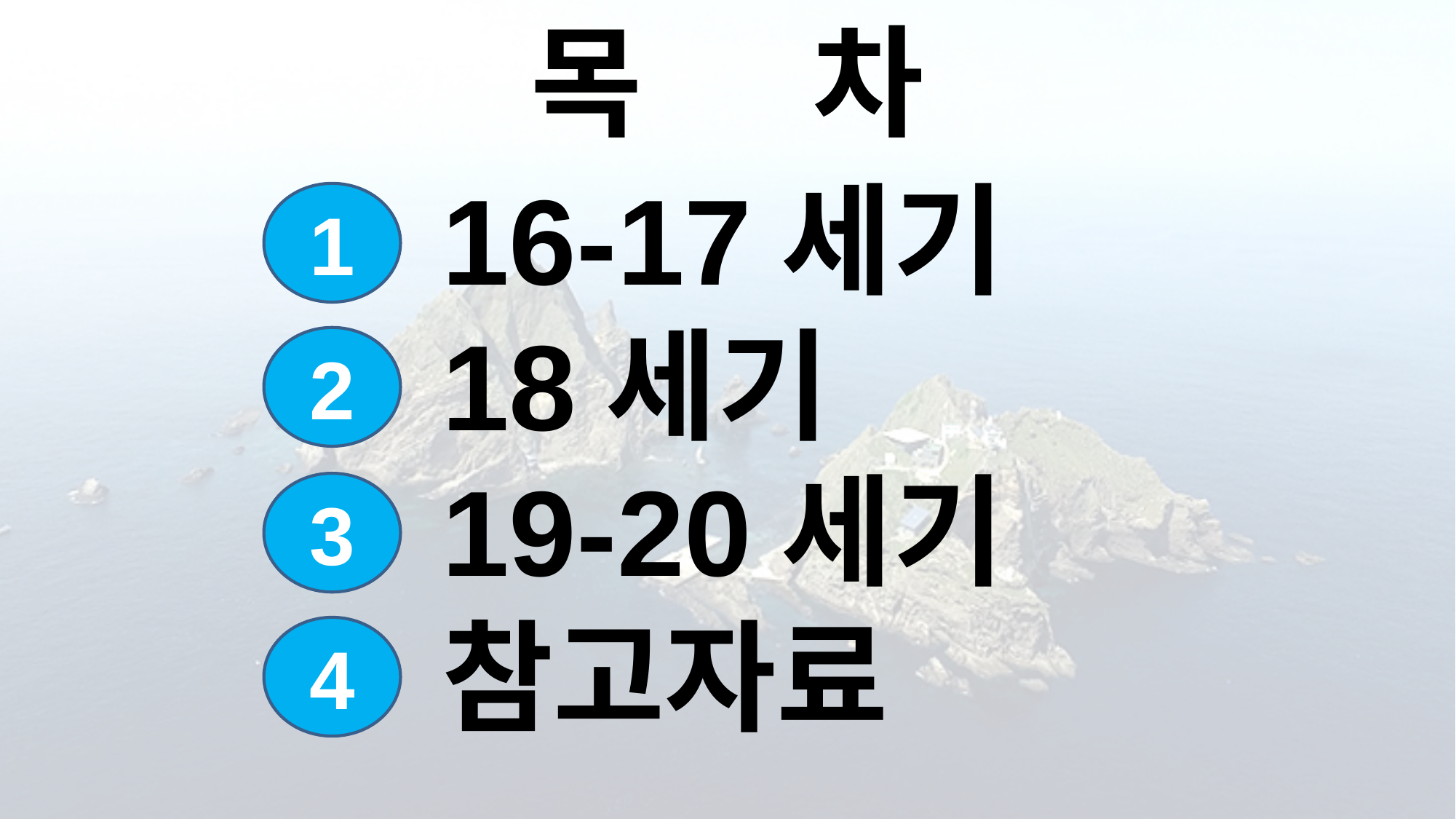

목     차
16-17세기
18세기
19-20세기
참고자료
1
2
3
4